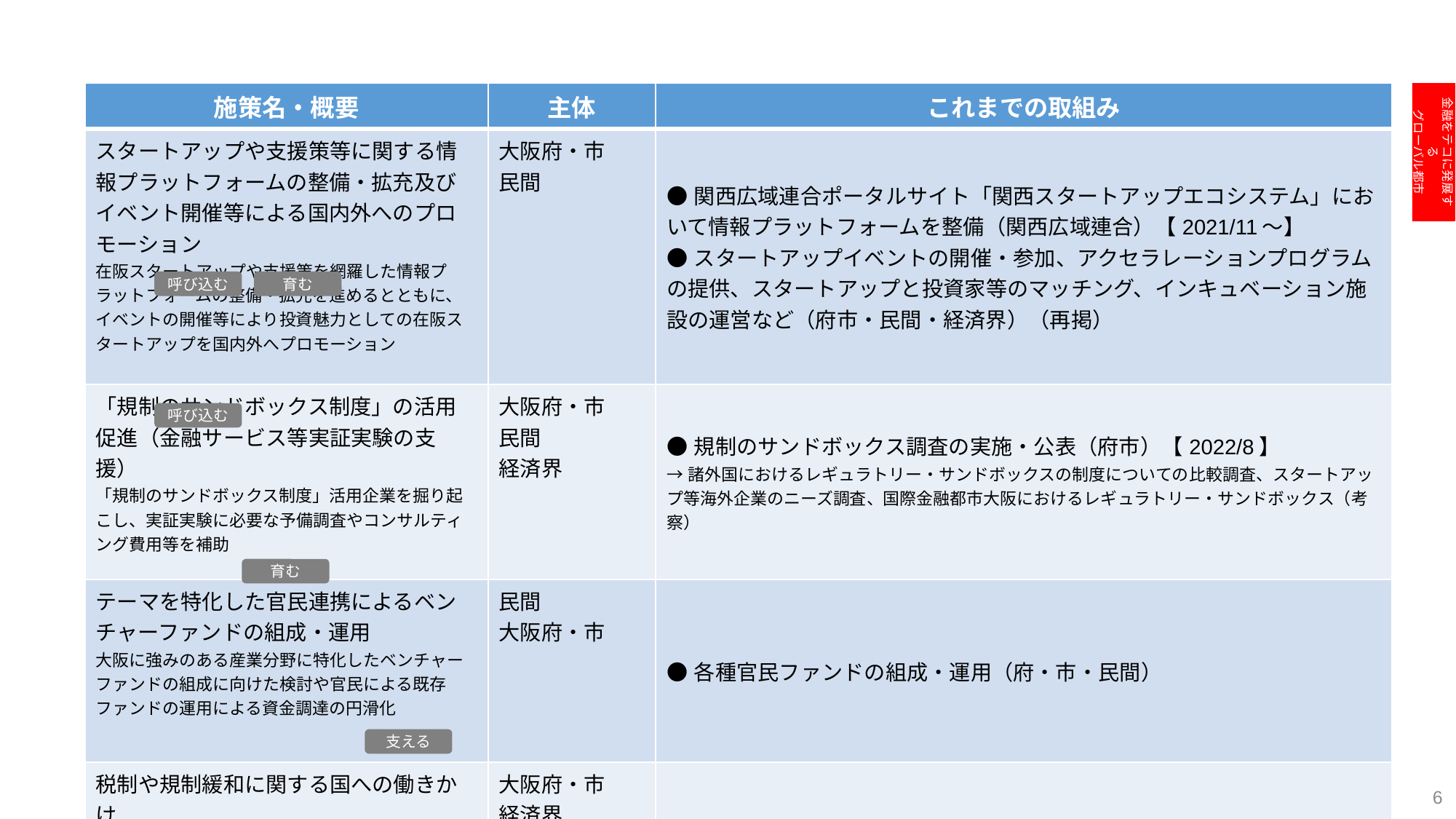

| 施策名・概要 | 主体 | これまでの取組み |
| --- | --- | --- |
| スタートアップや支援策等に関する情報プラットフォームの整備・拡充及びイベント開催等による国内外へのプロモーション 在阪スタートアップや支援策を網羅した情報プラットフォームの整備・拡充を進めるとともに、イベントの開催等により投資魅力としての在阪スタートアップを国内外へプロモーション | 大阪府・市 民間 | ●関西広域連合ポータルサイト「関西スタートアップエコシステム」において情報プラットフォームを整備（関西広域連合）【2021/11～】 ●スタートアップイベントの開催・参加、アクセラレーションプログラムの提供、スタートアップと投資家等のマッチング、インキュベーション施設の運営など（府市・民間・経済界）（再掲） |
| 「規制のサンドボックス制度」の活用促進（金融サービス等実証実験の支援） 「規制のサンドボックス制度」活用企業を掘り起こし、実証実験に必要な予備調査やコンサルティング費用等を補助 | 大阪府・市 民間 経済界 | ●規制のサンドボックス調査の実施・公表（府市）【2022/8】 →諸外国におけるレギュラトリー・サンドボックスの制度についての比較調査、スタートアップ等海外企業のニーズ調査、国際金融都市大阪におけるレギュラトリー・サンドボックス（考察） |
| テーマを特化した官民連携によるベンチャーファンドの組成・運用 大阪に強みのある産業分野に特化したベンチャーファンドの組成に向けた検討や官民による既存ファンドの運用による資金調達の円滑化 | 民間 大阪府・市 | ●各種官民ファンドの組成・運用（府・市・民間） |
| 税制や規制緩和に関する国への働きかけ （オープンイノベーション促進税制やエンジェル税制における拡充等） オープンイノベーション促進税制やエンジェル税制の対象拡大など制度拡充について国に働きかけ | 大阪府・市 経済界 | ●スタートアップの資金調達の多様化の促進に向けた税制措置や規制緩和等を国に要望（府市）【2022/5】、（経済界）【2022/9】 →オープンイノベーション促進税制やエンジェル税制の対象拡大など制度拡充について国に働きかけ（府市） |
金融をテコに発展する
グローバル都市
育む
呼び込む
呼び込む
育む
支える
6